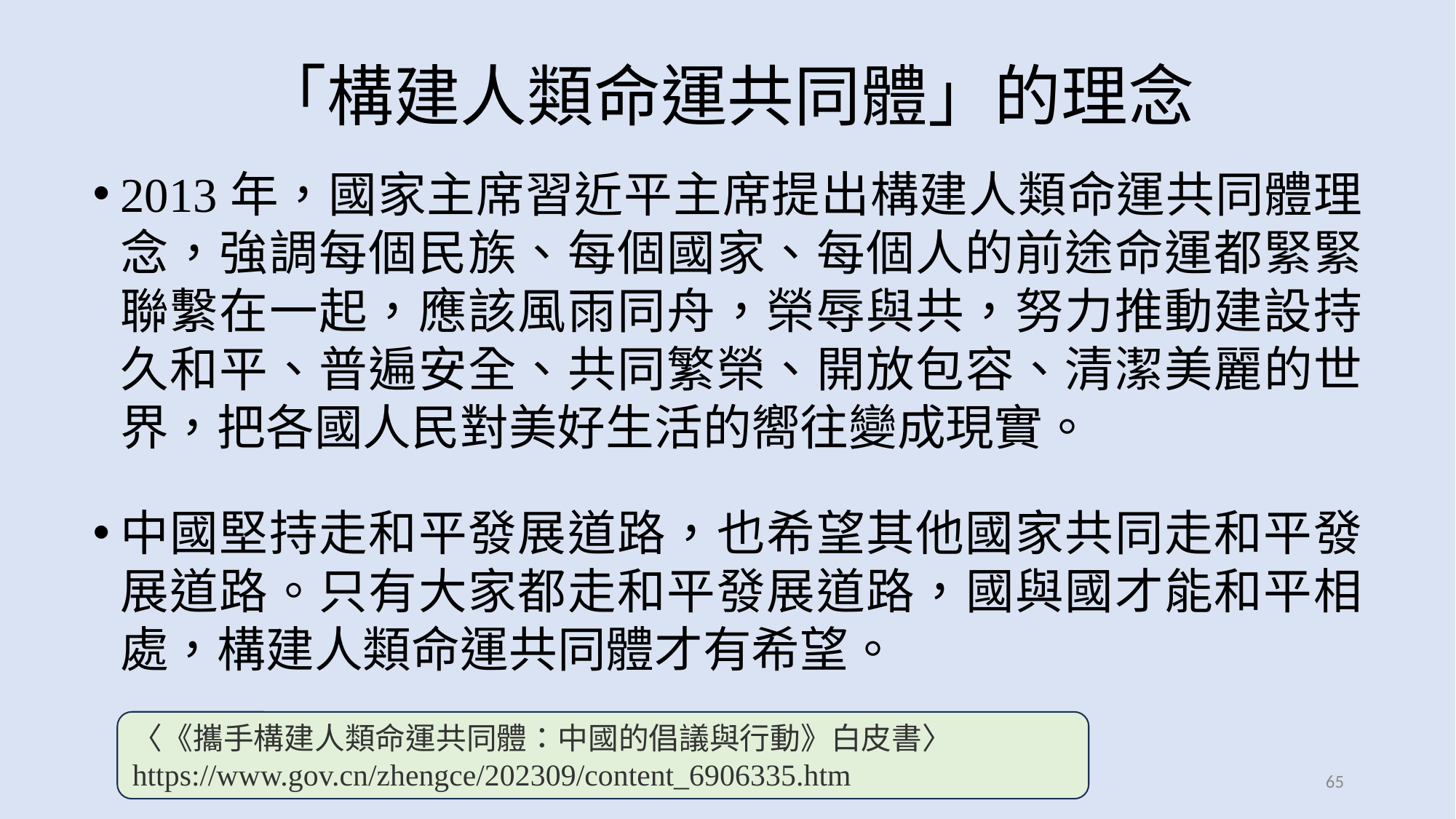

# 「構建人類命運共同體」的理念
2013年，國家主席習近平主席提出構建人類命運共同體理念，強調每個民族、每個國家、每個人的前途命運都緊緊聯繫在一起，應該風雨同舟，榮辱與共，努力推動建設持久和平、普遍安全、共同繁榮、開放包容、清潔美麗的世界，把各國人民對美好生活的嚮往變成現實。

中國堅持走和平發展道路，也希望其他國家共同走和平發展道路。只有大家都走和平發展道路，國與國才能和平相處，構建人類命運共同體才有希望。
〈《攜手構建人類命運共同體：中國的倡議與行動》白皮書〉
https://www.gov.cn/zhengce/202309/content_6906335.htm
65